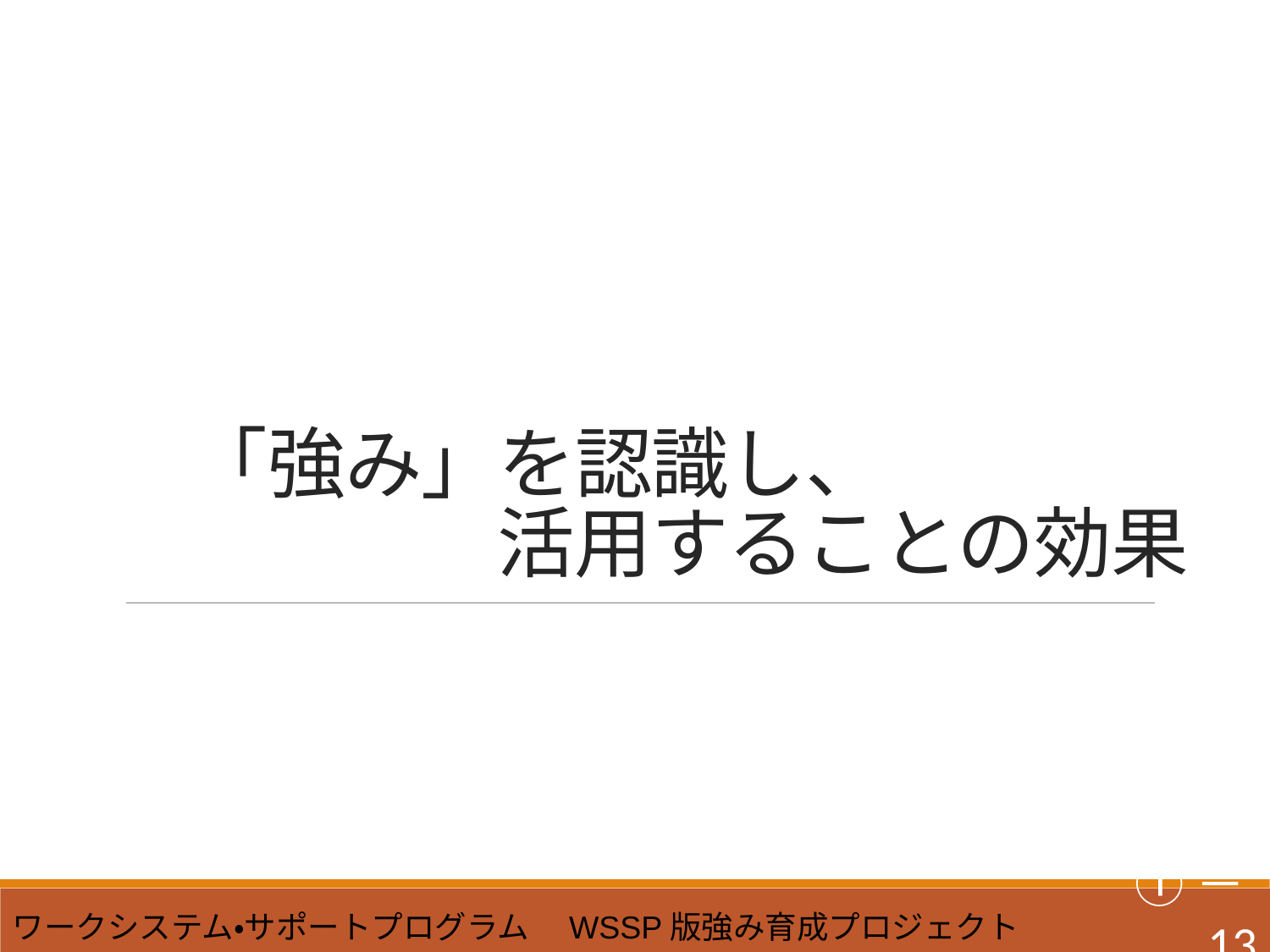

# 「強み」を認識し、 　　　　活用することの効果
①－13
ワークシステム・サポートプログラム　WSSP版強み育成プロジェクト